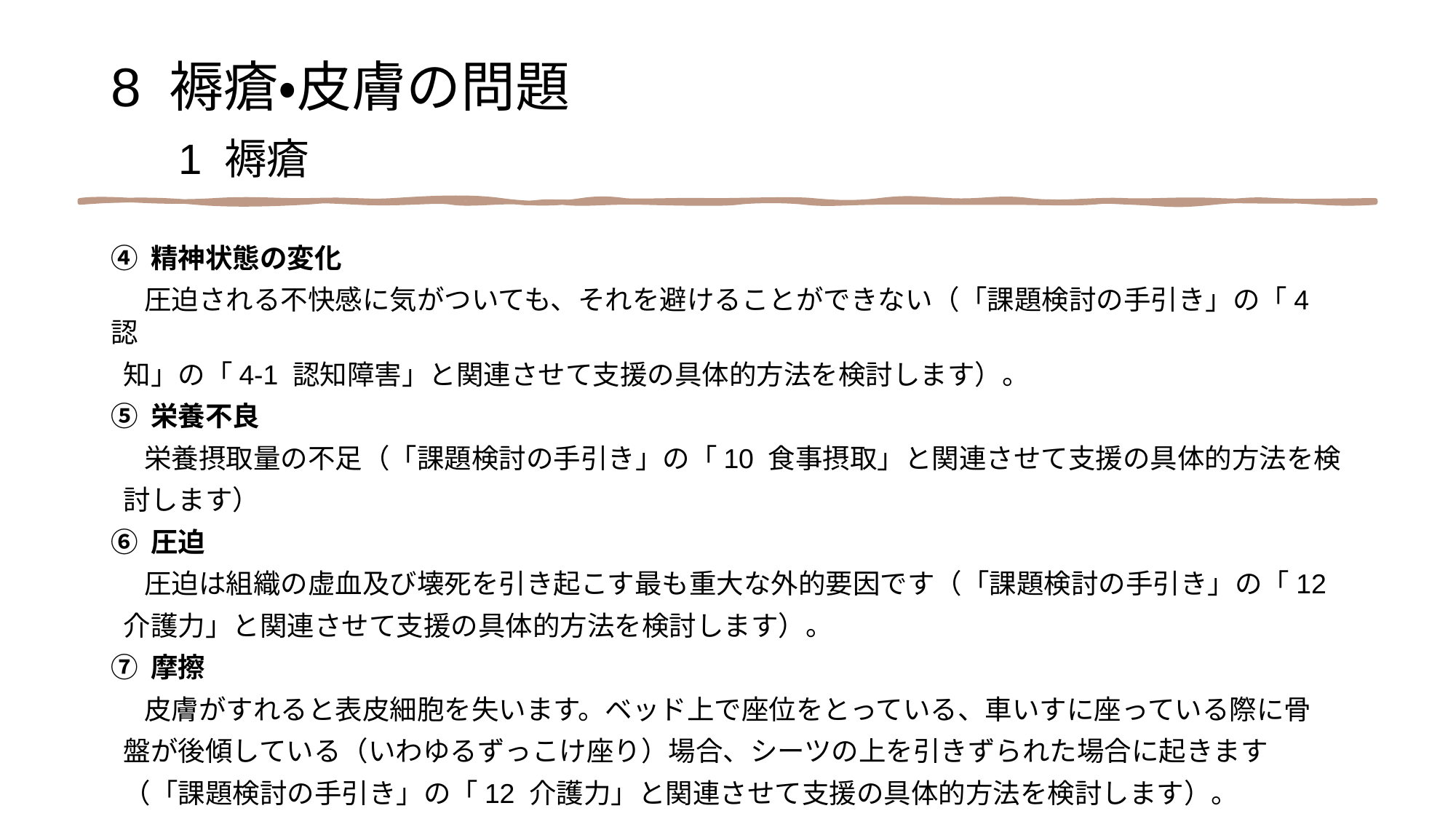

8 褥瘡・皮膚の問題
　1 褥瘡

④ 精神状態の変化
　 圧迫される不快感に気がついても、それを避けることができない（「課題検討の手引き」の「4 認
 知」の「4-1 認知障害」と関連させて支援の具体的方法を検討します）。
⑤ 栄養不良
　 栄養摂取量の不足（「課題検討の手引き」の「10 食事摂取」と関連させて支援の具体的方法を検
 討します）
⑥ 圧迫
　 圧迫は組織の虚血及び壊死を引き起こす最も重大な外的要因です（「課題検討の手引き」の「12
 介護力」と関連させて支援の具体的方法を検討します）。
⑦ 摩擦
　 皮膚がすれると表皮細胞を失います。ベッド上で座位をとっている、車いすに座っている際に骨
 盤が後傾している（いわゆるずっこけ座り）場合、シーツの上を引きずられた場合に起きます
 （「課題検討の手引き」の「12 介護力」と関連させて支援の具体的方法を検討します）。